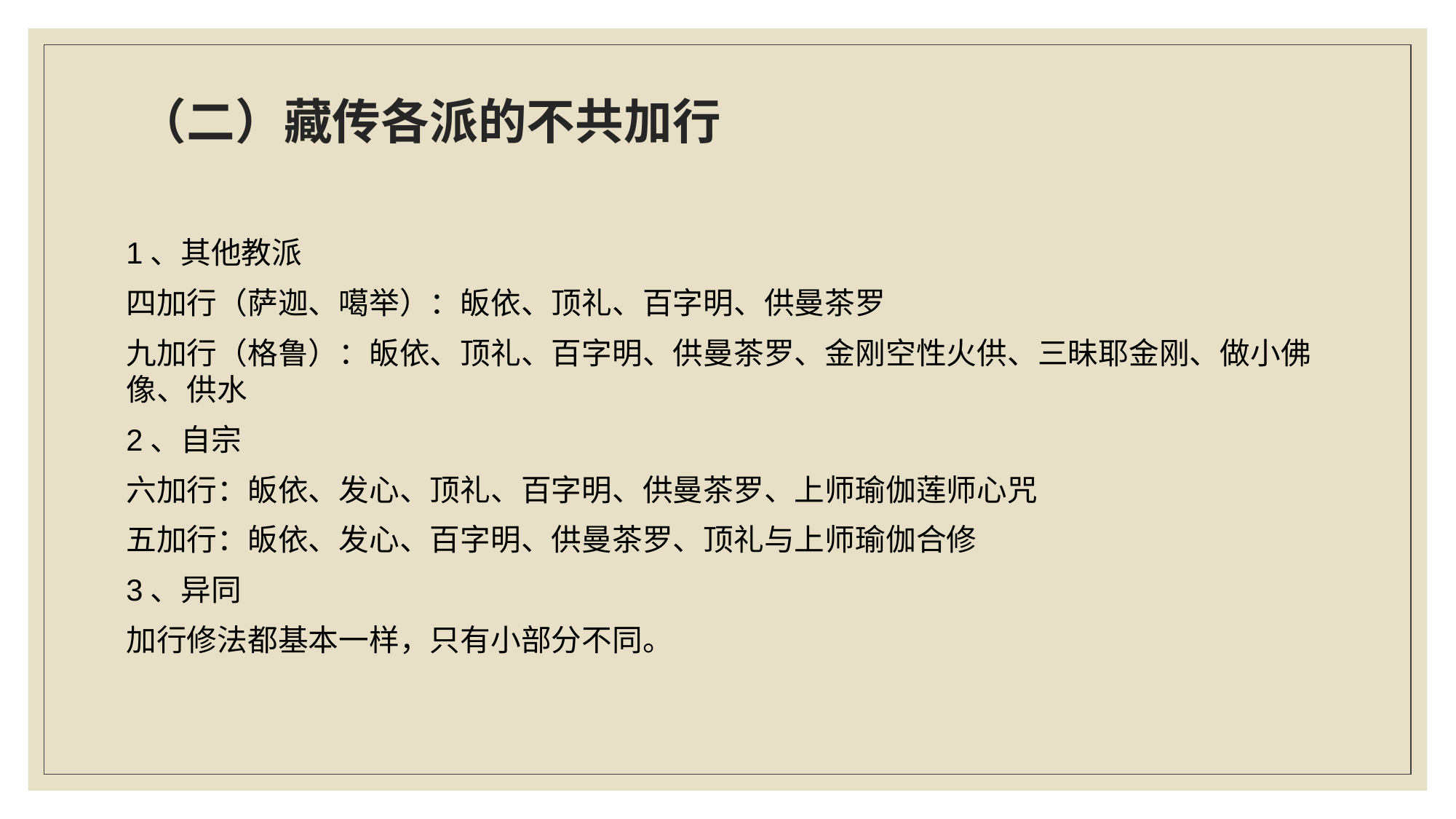

# （二）藏传各派的不共加行

1、其他教派
四加行（萨迦、噶举）：皈依、顶礼、百字明、供曼茶罗
九加行（格鲁）：皈依、顶礼、百字明、供曼茶罗、金刚空性火供、三昧耶金刚、做小佛像、供水
2、自宗
六加行：皈依、发心、顶礼、百字明、供曼茶罗、上师瑜伽莲师心咒
五加行：皈依、发心、百字明、供曼茶罗、顶礼与上师瑜伽合修
3、异同
加行修法都基本一样，只有小部分不同。